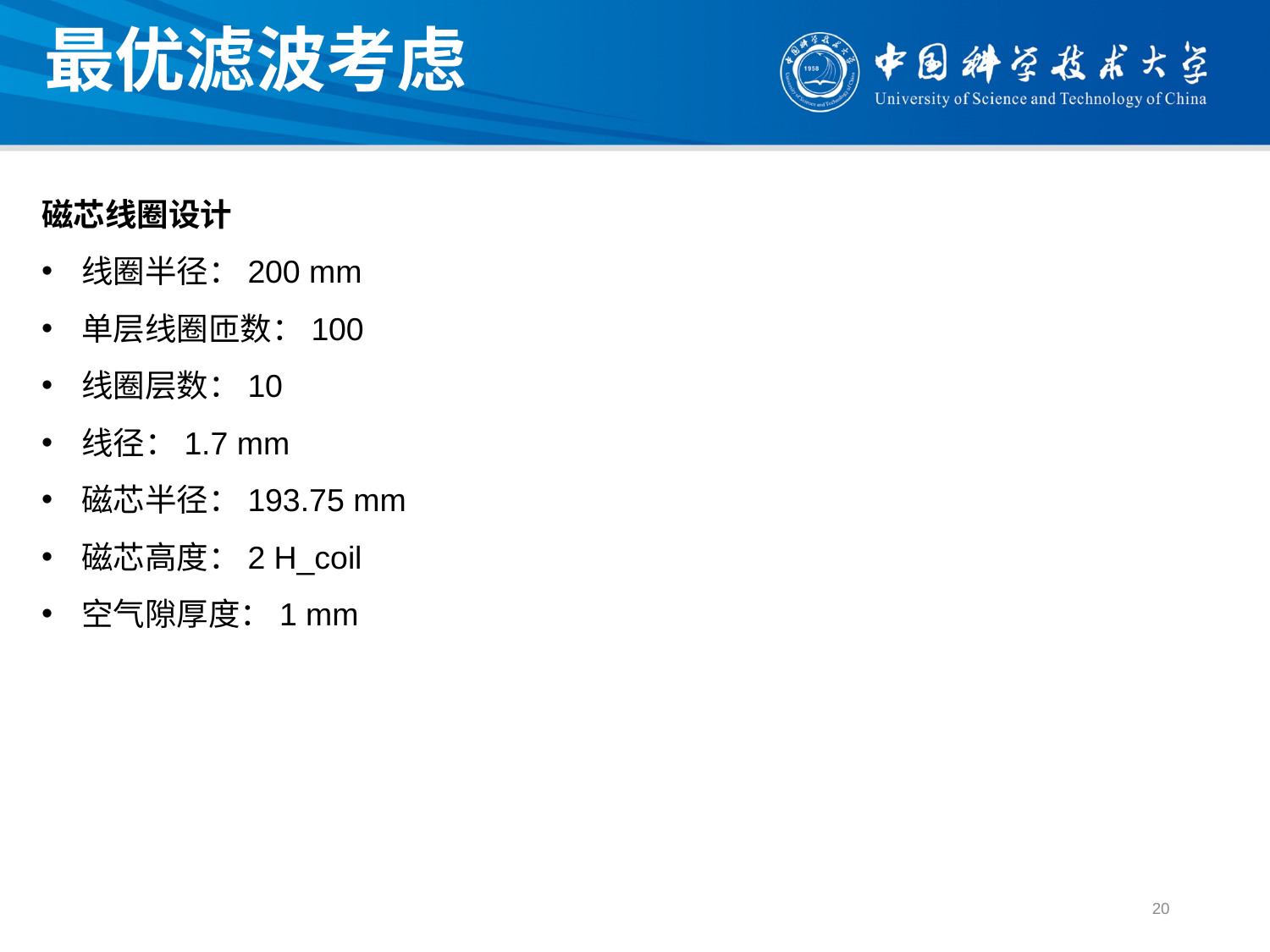

最优滤波考虑
磁芯线圈设计
线圈半径：200 mm
单层线圈匝数：100
线圈层数：10
线径：1.7 mm
磁芯半径：193.75 mm
磁芯高度：2 H_coil
空气隙厚度：1 mm
20